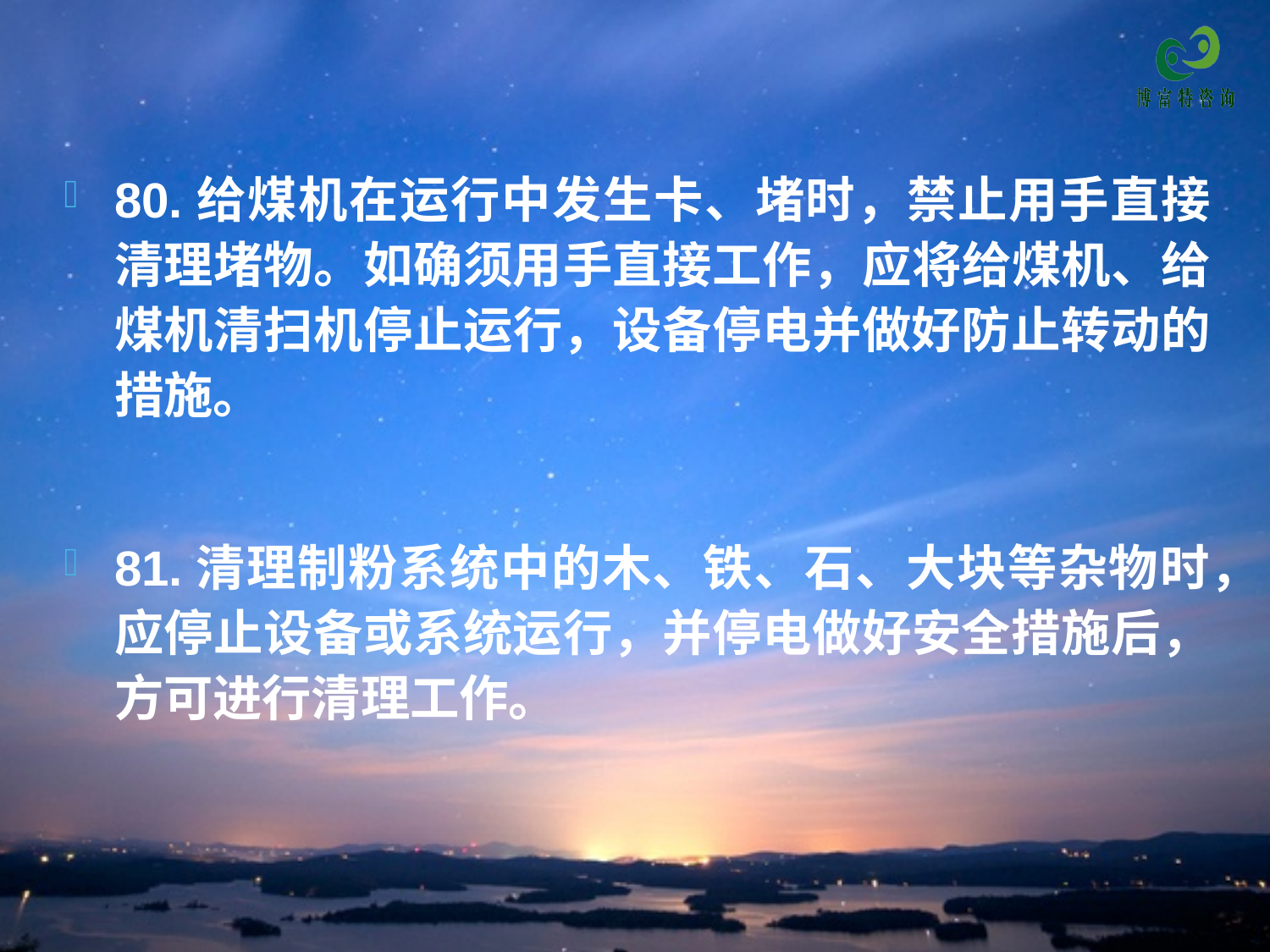

80.给煤机在运行中发生卡、堵时，禁止用手直接清理堵物。如确须用手直接工作，应将给煤机、给煤机清扫机停止运行，设备停电并做好防止转动的措施。

81.清理制粉系统中的木、铁、石、大块等杂物时，应停止设备或系统运行，并停电做好安全措施后，方可进行清理工作。